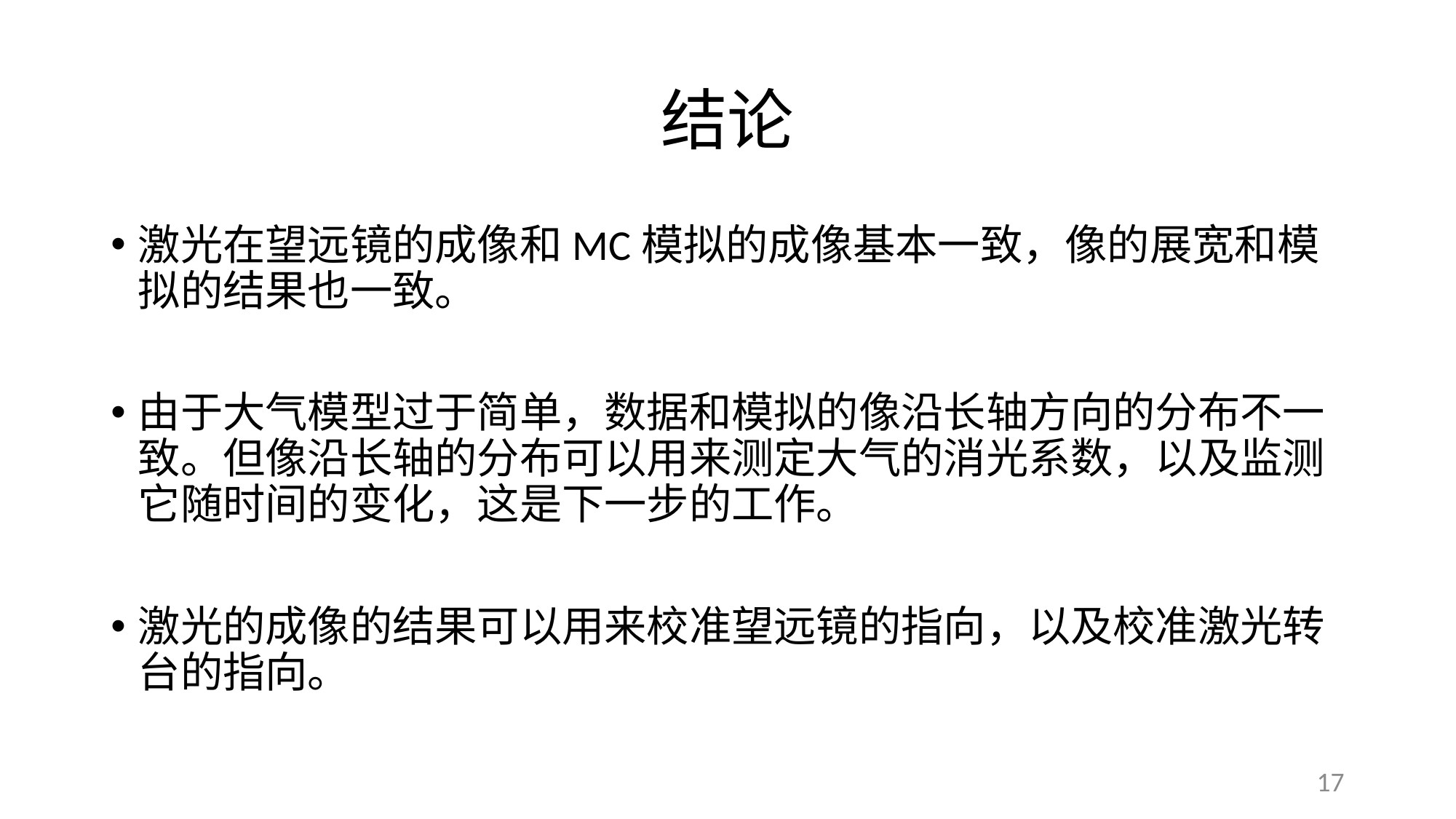

# 结论
激光在望远镜的成像和MC模拟的成像基本一致，像的展宽和模拟的结果也一致。

由于大气模型过于简单，数据和模拟的像沿长轴方向的分布不一致。但像沿长轴的分布可以用来测定大气的消光系数，以及监测它随时间的变化，这是下一步的工作。

激光的成像的结果可以用来校准望远镜的指向，以及校准激光转台的指向。
17